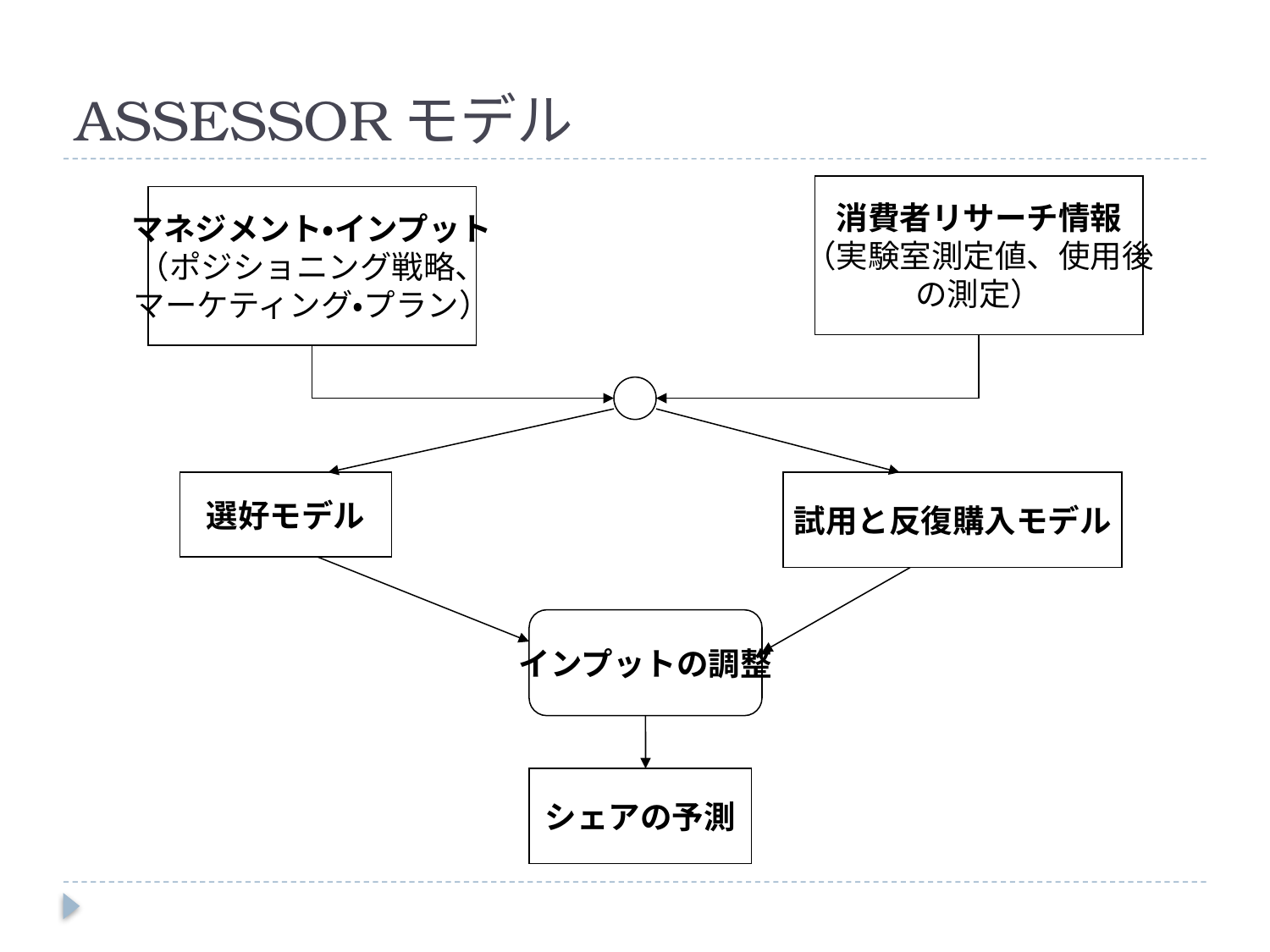

# ASSESSORモデル
消費者リサーチ情報
（実験室測定値、使用後
の測定）
マネジメント・インプット
（ポジショニング戦略、
マーケティング・プラン）

選好モデル
試用と反復購入モデル

インプットの調整

シェアの予測